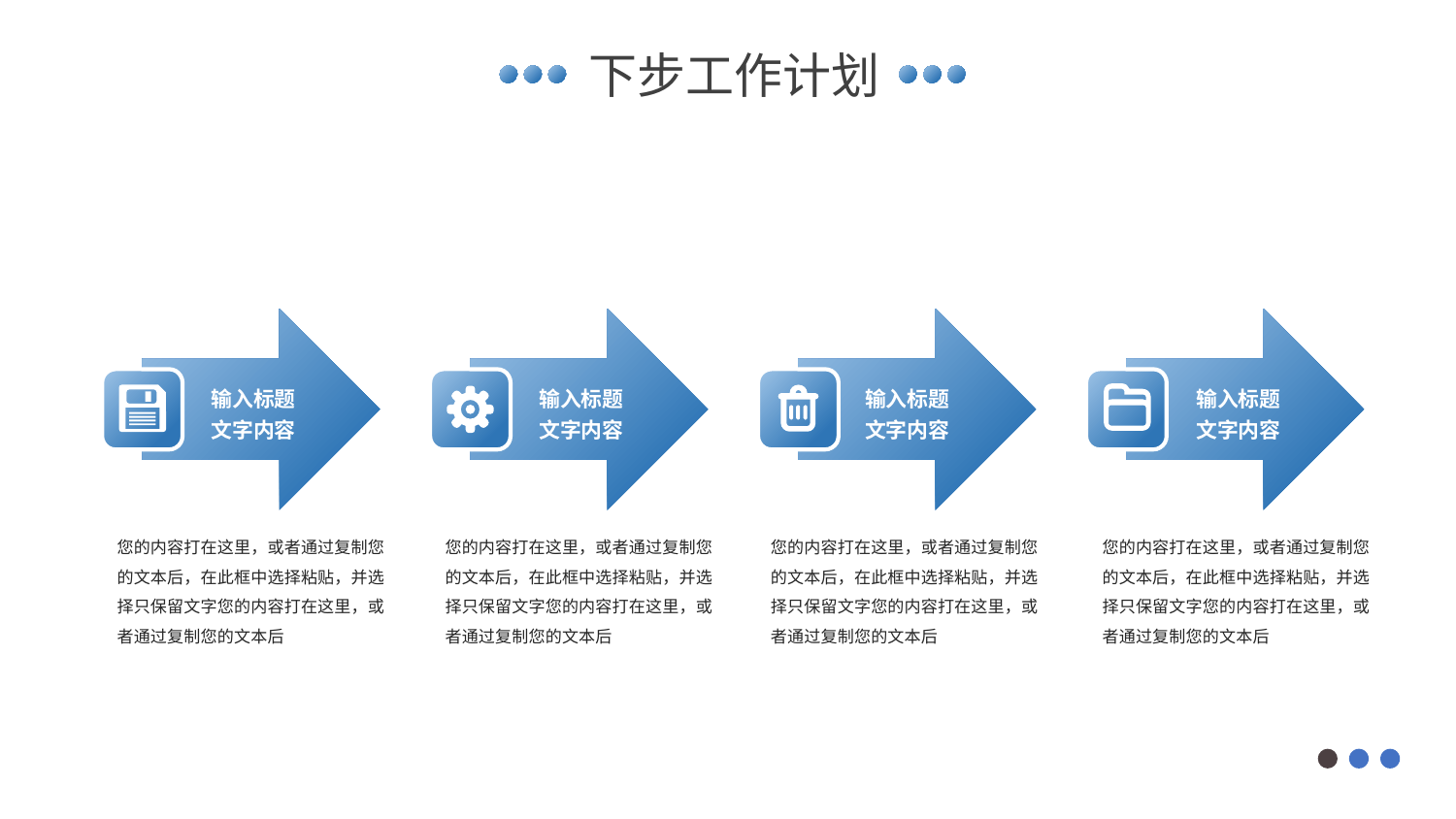

下步工作计划

输入标题
文字内容
输入标题
文字内容
输入标题
文字内容
输入标题
文字内容

您的内容打在这里，或者通过复制您的文本后，在此框中选择粘贴，并选择只保留文字您的内容打在这里，或者通过复制您的文本后
您的内容打在这里，或者通过复制您的文本后，在此框中选择粘贴，并选择只保留文字您的内容打在这里，或者通过复制您的文本后
您的内容打在这里，或者通过复制您的文本后，在此框中选择粘贴，并选择只保留文字您的内容打在这里，或者通过复制您的文本后
您的内容打在这里，或者通过复制您的文本后，在此框中选择粘贴，并选择只保留文字您的内容打在这里，或者通过复制您的文本后